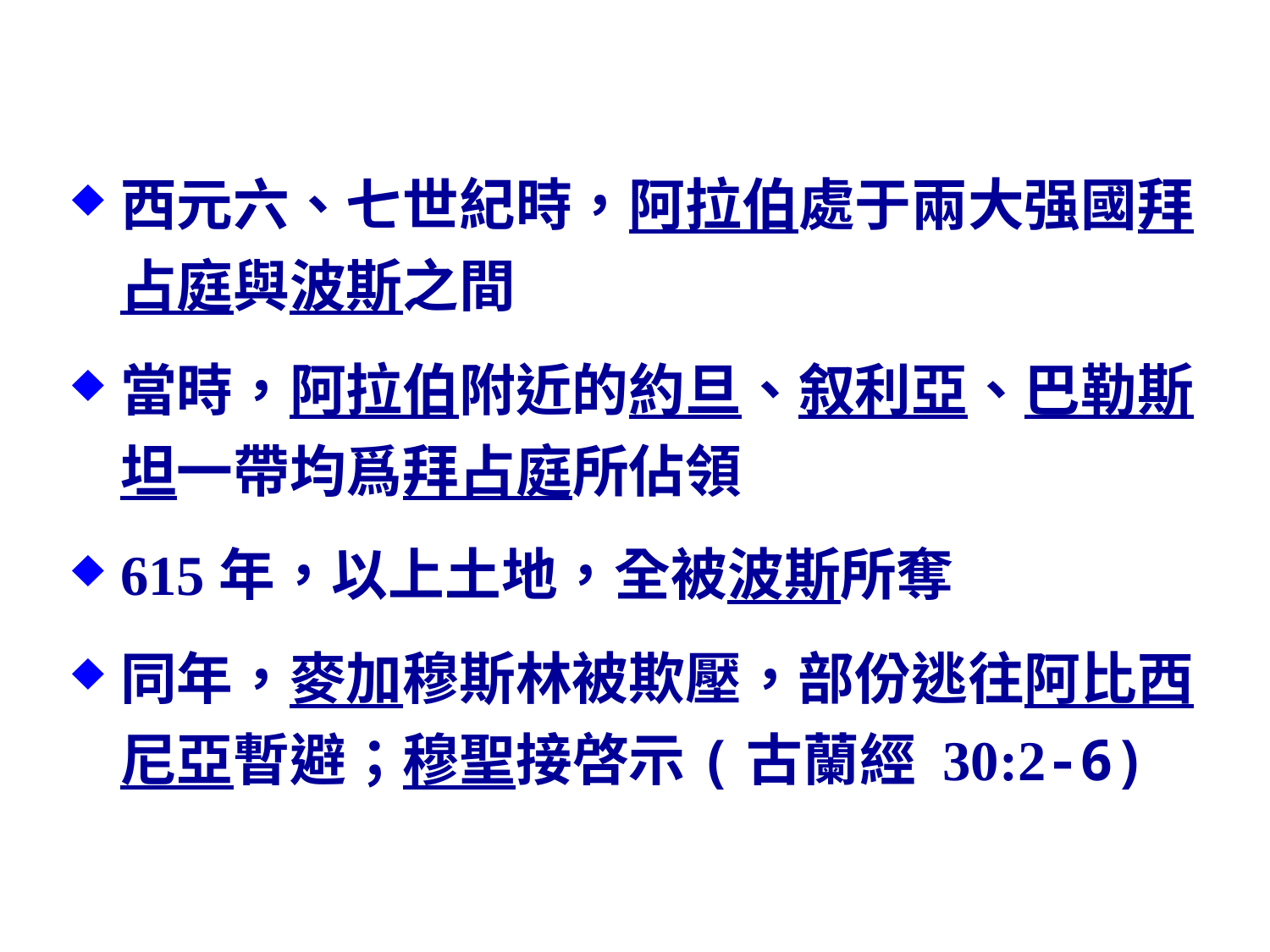

西元六、七世紀時，阿拉伯處于兩大强國拜占庭與波斯之間
當時，阿拉伯附近的約旦、叙利亞、巴勒斯坦一帶均爲拜占庭所佔領
615年，以上土地，全被波斯所奪
同年，麥加穆斯林被欺壓，部份逃往阿比西尼亞暫避；穆聖接啓示(古蘭經 30:2-6)